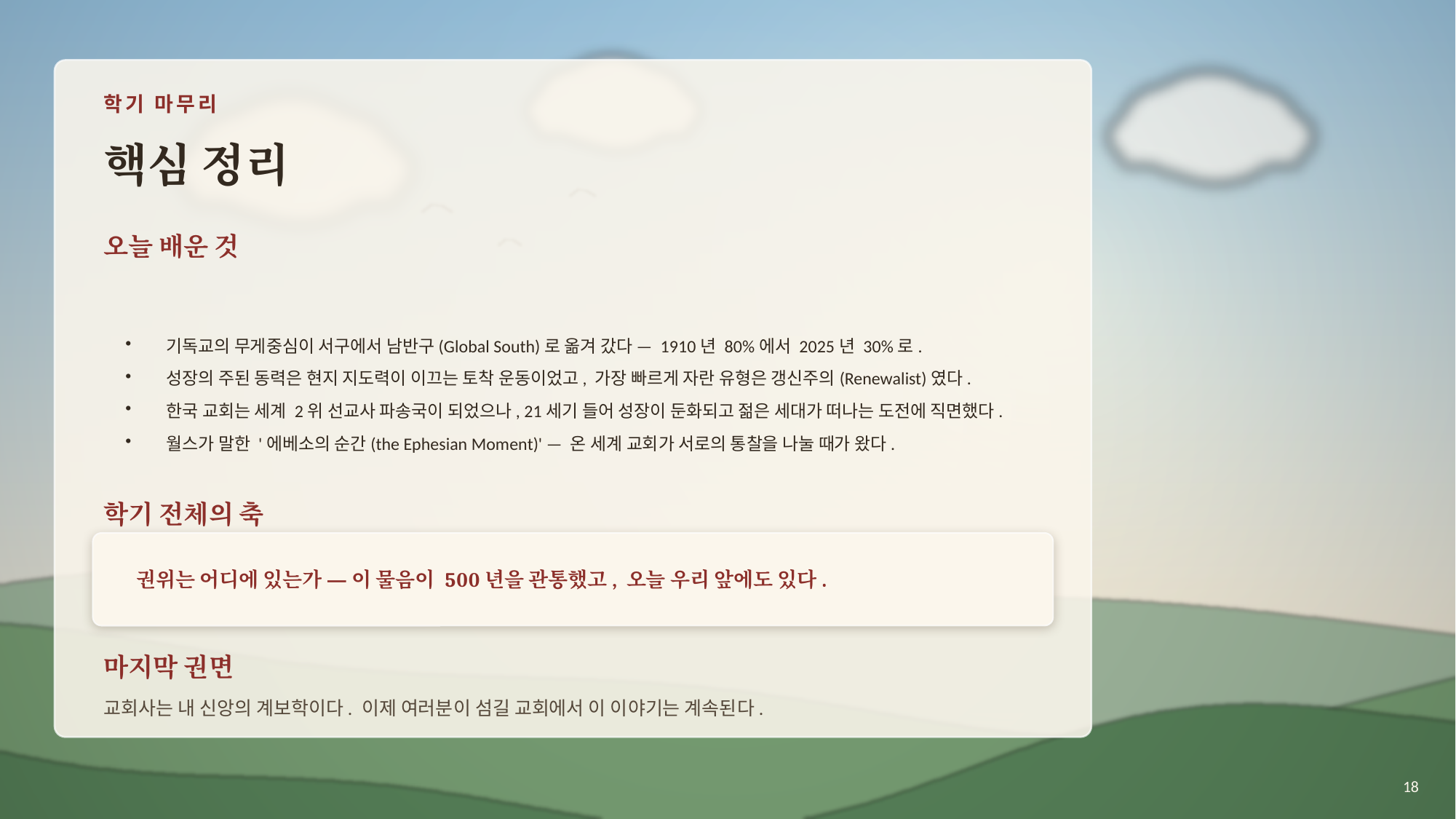

학기 마무리
핵심 정리
오늘 배운 것
기독교의 무게중심이 서구에서 남반구(Global South)로 옮겨 갔다 — 1910년 80%에서 2025년 30%로.
성장의 주된 동력은 현지 지도력이 이끄는 토착 운동이었고, 가장 빠르게 자란 유형은 갱신주의(Renewalist)였다.
한국 교회는 세계 2위 선교사 파송국이 되었으나, 21세기 들어 성장이 둔화되고 젊은 세대가 떠나는 도전에 직면했다.
월스가 말한 '에베소의 순간(the Ephesian Moment)' — 온 세계 교회가 서로의 통찰을 나눌 때가 왔다.
학기 전체의 축

권위는 어디에 있는가 — 이 물음이 500년을 관통했고, 오늘 우리 앞에도 있다.
마지막 권면
교회사는 내 신앙의 계보학이다. 이제 여러분이 섬길 교회에서 이 이야기는 계속된다.
18